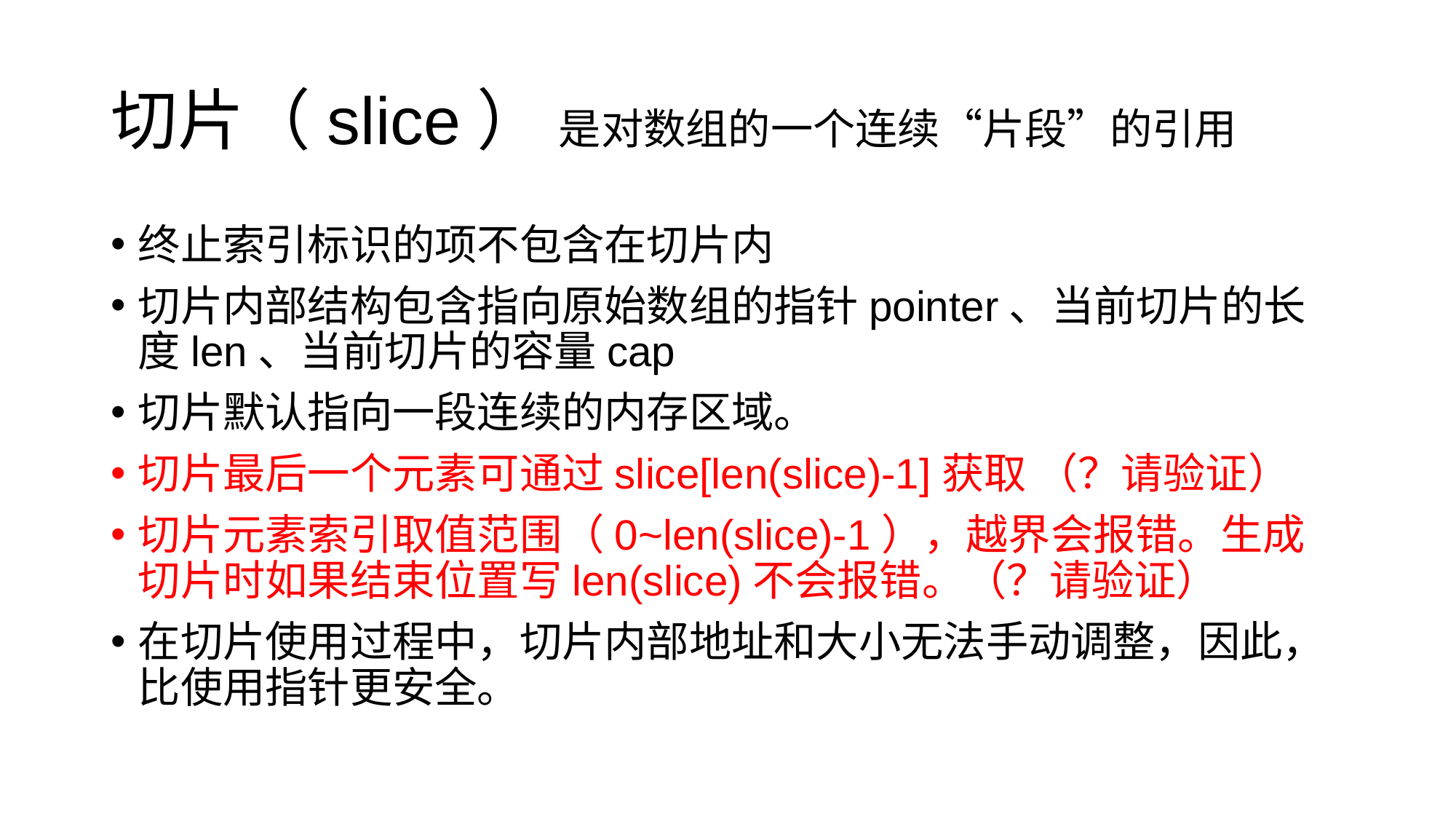

# 切片（slice） 是对数组的一个连续“片段”的引用
终止索引标识的项不包含在切片内
切片内部结构包含指向原始数组的指针pointer、当前切片的长度len、当前切片的容量cap
切片默认指向一段连续的内存区域。
切片最后一个元素可通过slice[len(slice)-1]获取 （？请验证）
切片元素索引取值范围（0~len(slice)-1），越界会报错。生成切片时如果结束位置写len(slice)不会报错。（？请验证）
在切片使用过程中，切片内部地址和大小无法手动调整，因此，比使用指针更安全。